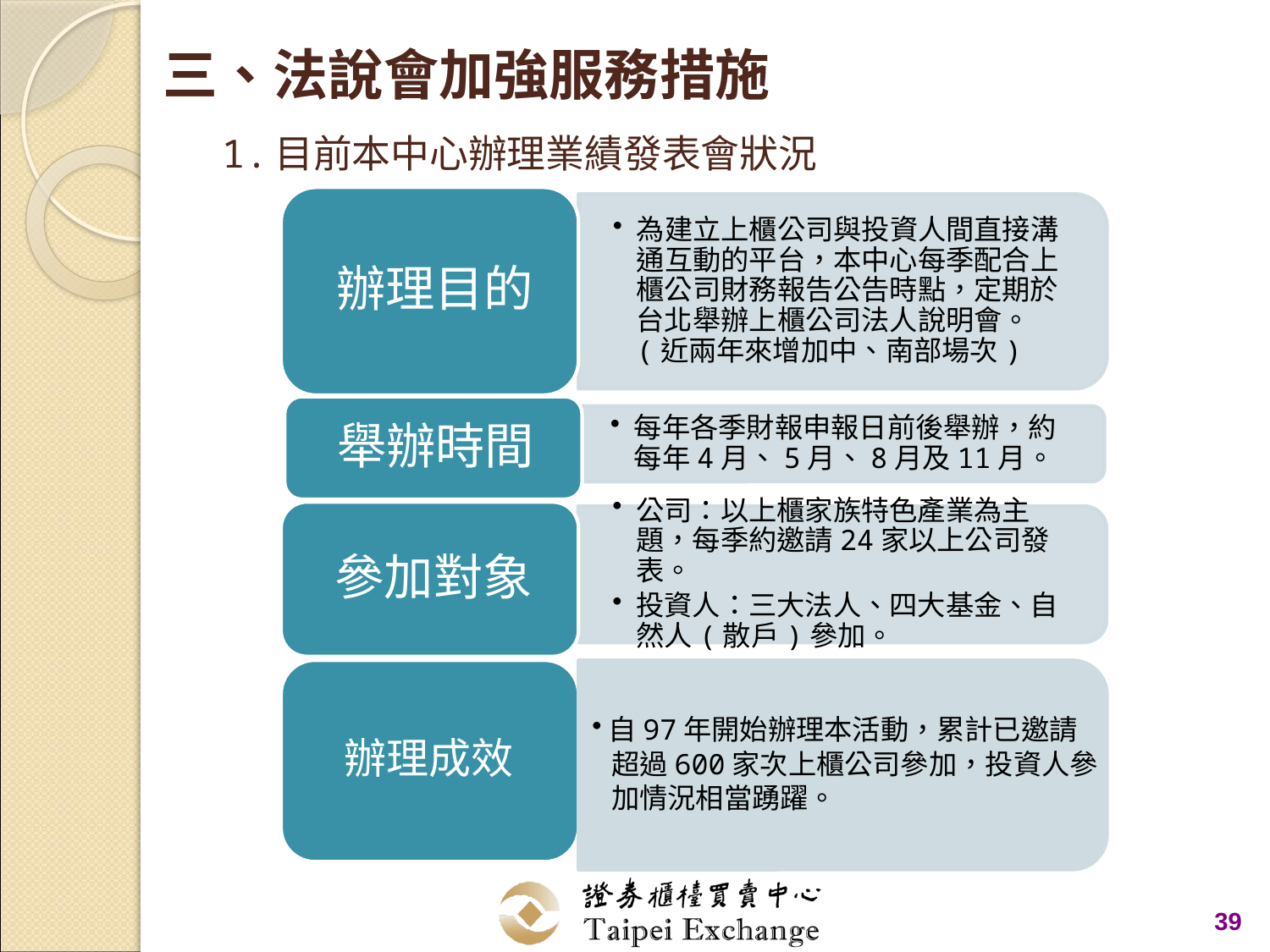

# 三、法說會加強服務措施 1.目前本中心辦理業績發表會狀況
為建立上櫃公司與投資人間直接溝通互動的平台，本中心每季配合上櫃公司財務報告公告時點，定期於台北舉辦上櫃公司法人說明會。(近兩年來增加中、南部場次)
辦理目的
每年各季財報申報日前後舉辦，約每年4月、5月、8月及11月。
舉辦時間
公司：以上櫃家族特色產業為主題，每季約邀請24家以上公司發表。
投資人：三大法人、四大基金、自然人(散戶)參加。
參加對象

自97年開始辦理本活動，累計已邀請
  超過600家次上櫃公司參加，投資人參
  加情況相當踴躍。

辦理成效

39